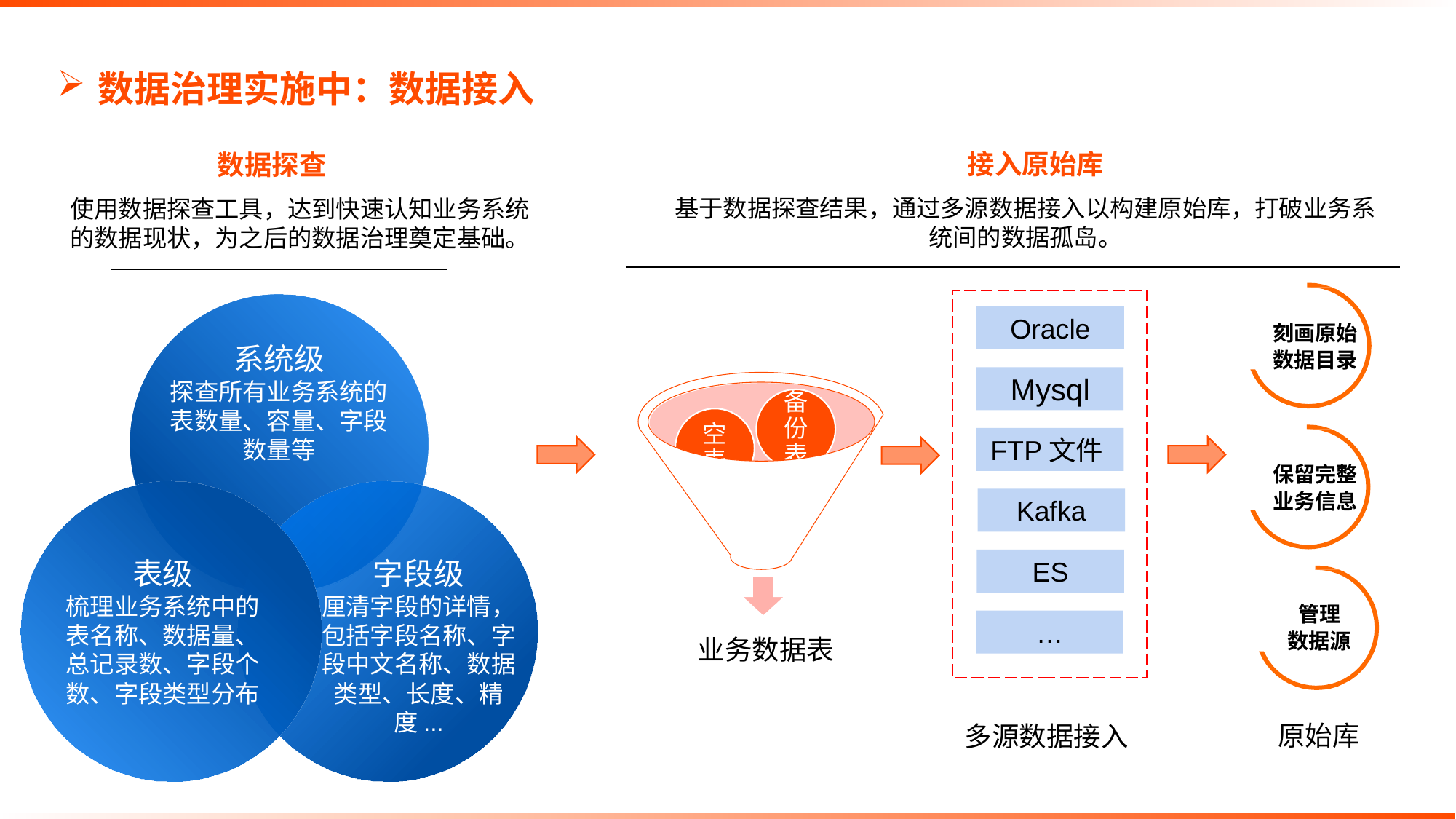

# 数据治理实施中：数据接入
接入原始库
数据探查
基于数据探查结果，通过多源数据接入以构建原始库，打破业务系统间的数据孤岛。
使用数据探查工具，达到快速认知业务系统的数据现状，为之后的数据治理奠定基础。

刻画原始
数据目录

系统级
探查所有业务系统的表数量、容量、字段数量等

表级
梳理业务系统中的表名称、数据量、总记录数、字段个数、字段类型分布
字段级
厘清字段的详情，包括字段名称、字段中文名称、数据类型、长度、精度...
Oracle
Mysql

备份表
空表
临时表

业务数据表

保留完整
业务信息
FTP文件

Kafka
ES

管理
数据源
…
原始库
多源数据接入